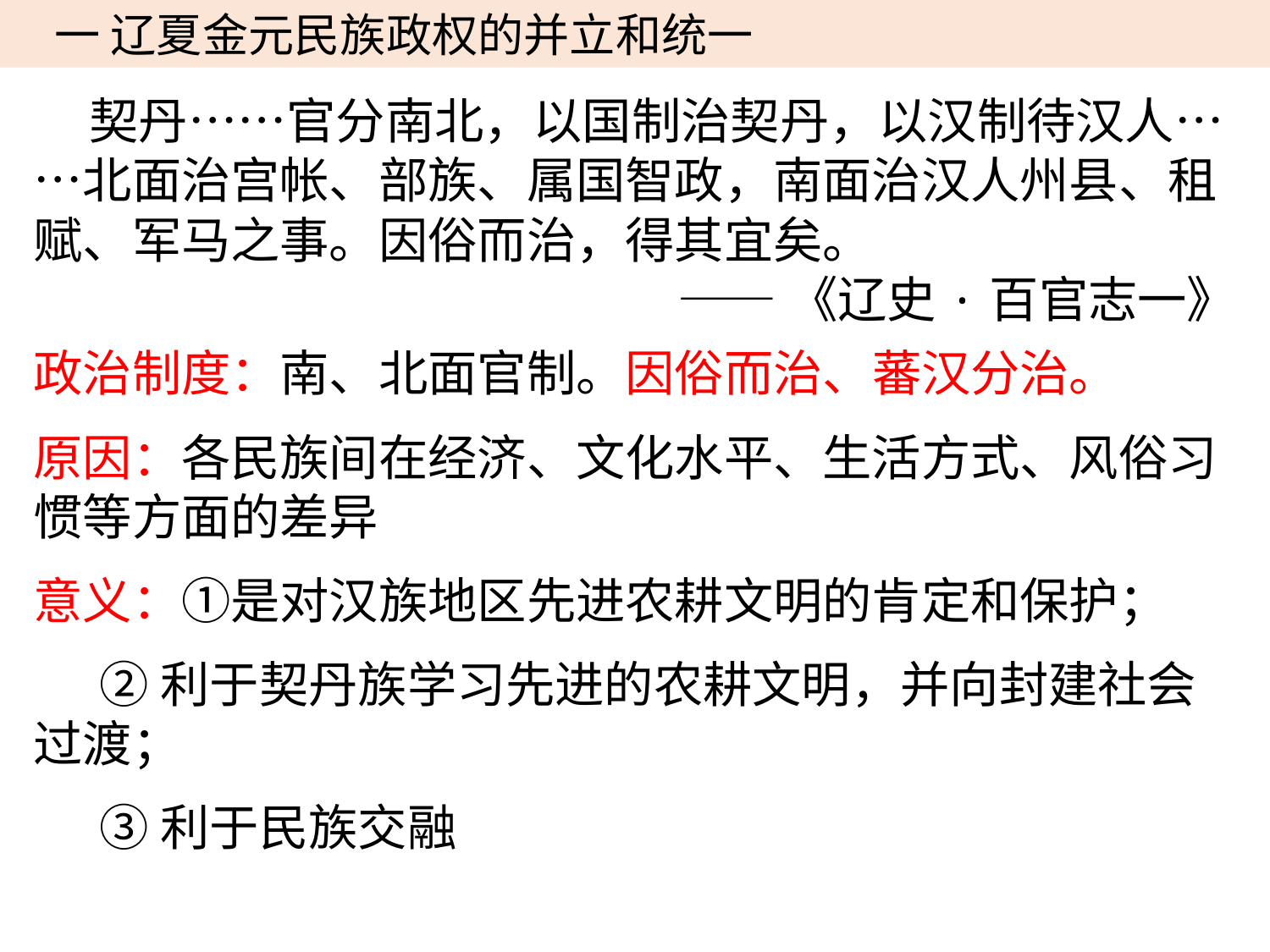

一 辽夏金元民族政权的并立和统一
    契丹……官分南北，以国制治契丹，以汉制待汉人……北面治宫帐、部族、属国智政，南面治汉人州县、租赋、军马之事。因俗而治，得其宜矣。
——《辽史·百官志一》
政治制度：南、北面官制。因俗而治、蕃汉分治。
原因：各民族间在经济、文化水平、生活方式、风俗习惯等方面的差异
意义：①是对汉族地区先进农耕文明的肯定和保护；
      ②利于契丹族学习先进的农耕文明，并向封建社会过渡；
      ③利于民族交融